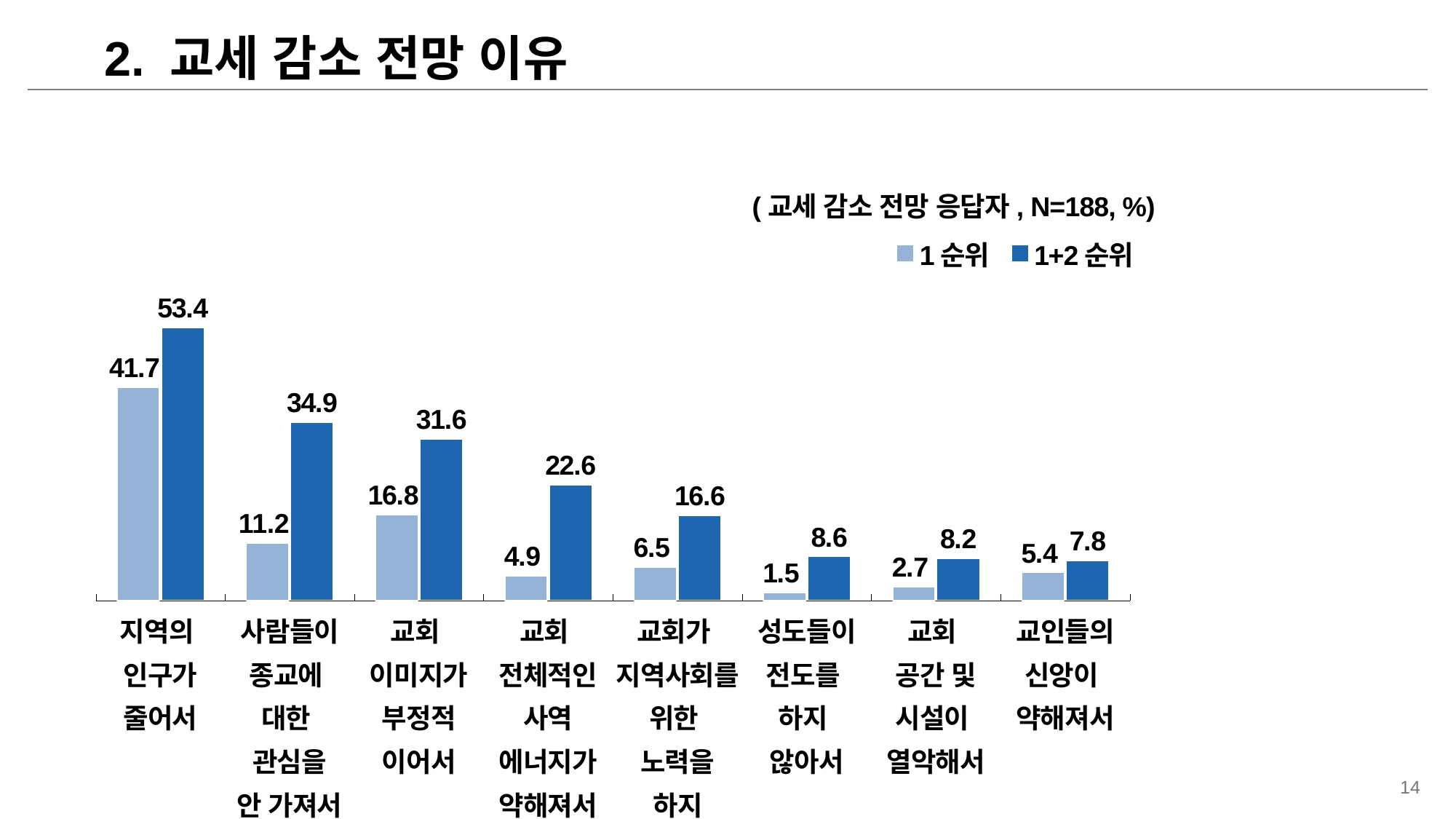

2. 교세 감소 전망 이유
(교세 감소 전망 응답자, N=188, %)

### Chart

| Category | 1순위 | 1+2순위 |
|---|---|---|
| 지역의 인구가 줄어서 | 사람들이 종교에 대한 관심을 안 가져서 | 교회 이미지가 부정적 이어서 | 교회 전체적인 사역 에너지가 약해져서 | 교회가 지역사회를 위한 노력을 하지 않아서 | 성도들이 전도를 하지 않아서 | 교회 공간 및 시설이 열악해서 | 교인들의 신앙이 약해져서 |
| --- | --- | --- | --- | --- | --- | --- | --- |